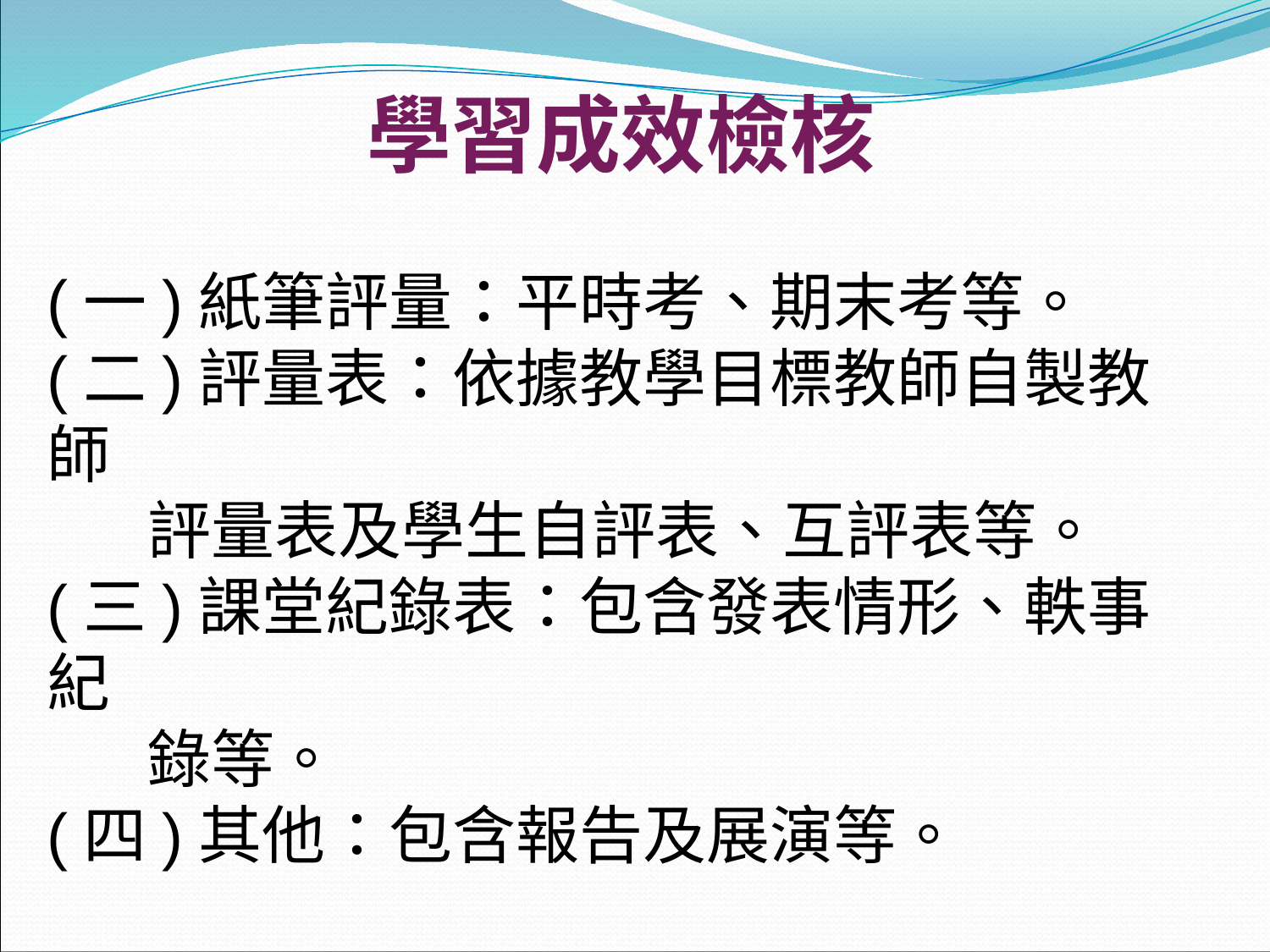

學習成效檢核
(一)紙筆評量：平時考、期末考等。
(二)評量表：依據教學目標教師自製教師
      評量表及學生自評表、互評表等。
(三)課堂紀錄表：包含發表情形、軼事紀
      錄等。
(四)其他：包含報告及展演等。